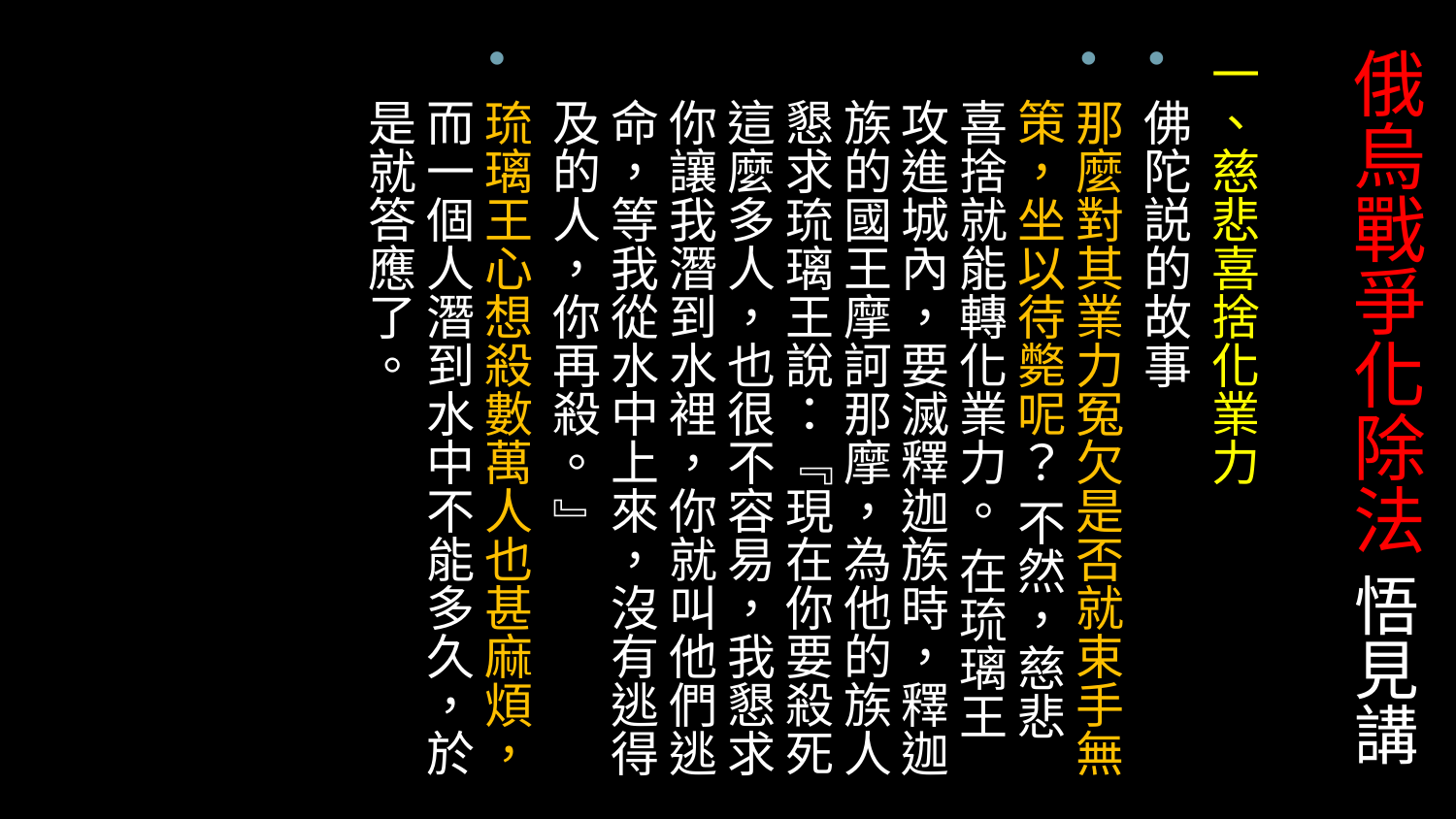

# 俄烏戰爭化除法 悟見講
一、慈悲喜捨化業力
佛陀説的故事
那麼對其業力冤欠是否就束手無策，坐以待斃呢？ 不然，慈悲喜捨就能轉化業力。 在琉璃王攻進城內，要滅釋迦族時，釋迦族的國王摩訶那摩，為他的族人懇求琉璃王說：『現在你要殺死這麼多人，也很不容易，我懇求你讓我潛到水裡，你就叫他們逃命，等我從水中上來，沒有逃得及的人，你再殺。 』
琉璃王心想殺數萬人也甚麻煩，而一個人潛到水中不能多久，於是就答應了。